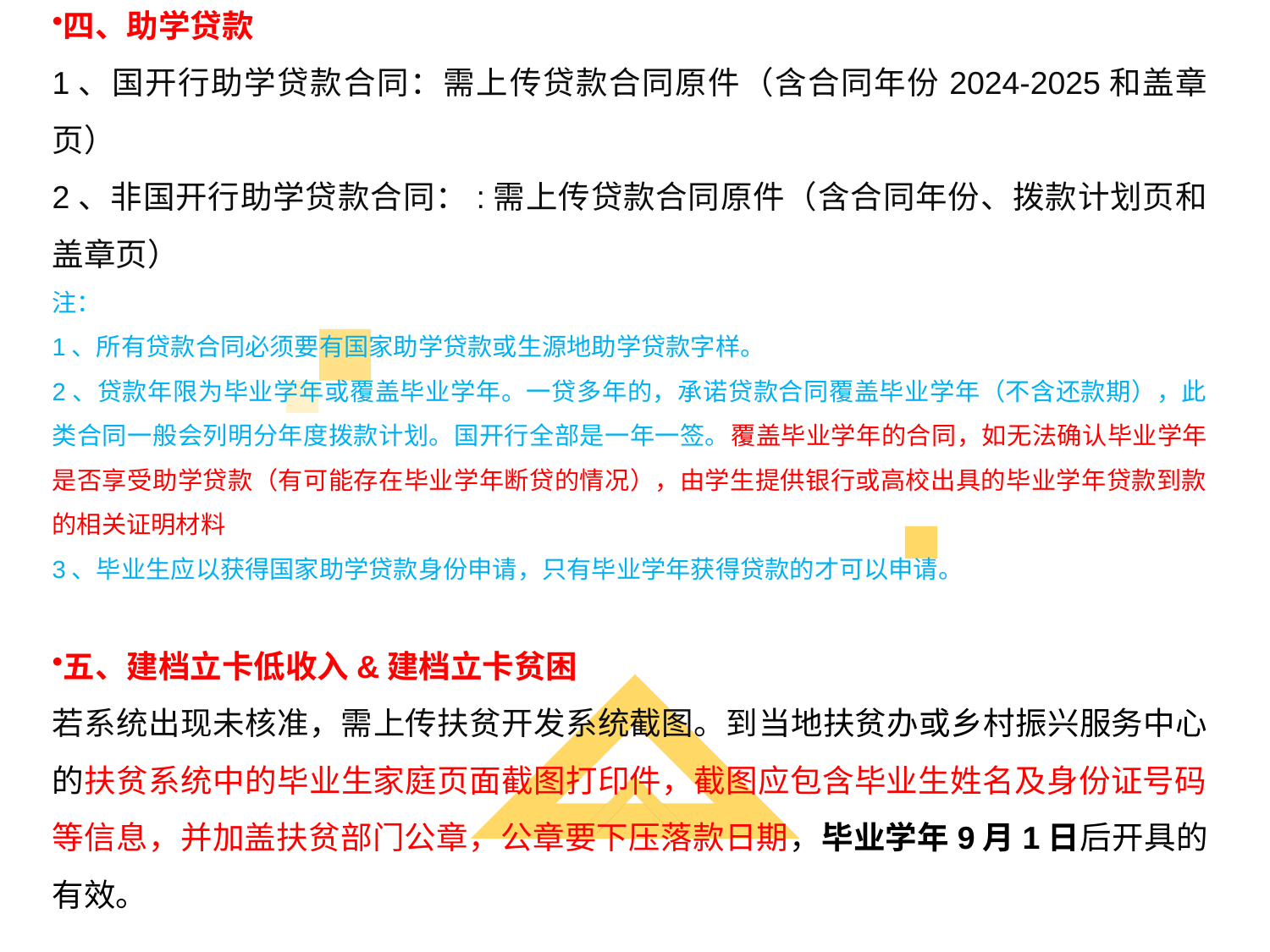

四、助学贷款
1、国开行助学贷款合同：需上传贷款合同原件（含合同年份2024-2025和盖章页）
2、非国开行助学贷款合同：:需上传贷款合同原件（含合同年份、拨款计划页和盖章页）
注：
1、所有贷款合同必须要有国家助学贷款或生源地助学贷款字样。
2、贷款年限为毕业学年或覆盖毕业学年。一贷多年的，承诺贷款合同覆盖毕业学年（不含还款期），此类合同一般会列明分年度拨款计划。国开行全部是一年一签。覆盖毕业学年的合同，如无法确认毕业学年是否享受助学贷款（有可能存在毕业学年断贷的情况），由学生提供银行或高校出具的毕业学年贷款到款的相关证明材料
3、毕业生应以获得国家助学贷款身份申请，只有毕业学年获得贷款的才可以申请。

五、建档立卡低收入&建档立卡贫困
若系统出现未核准，需上传扶贫开发系统截图。到当地扶贫办或乡村振兴服务中心的扶贫系统中的毕业生家庭页面截图打印件，截图应包含毕业生姓名及身份证号码等信息，并加盖扶贫部门公章，公章要下压落款日期，毕业学年9月1日后开具的有效。